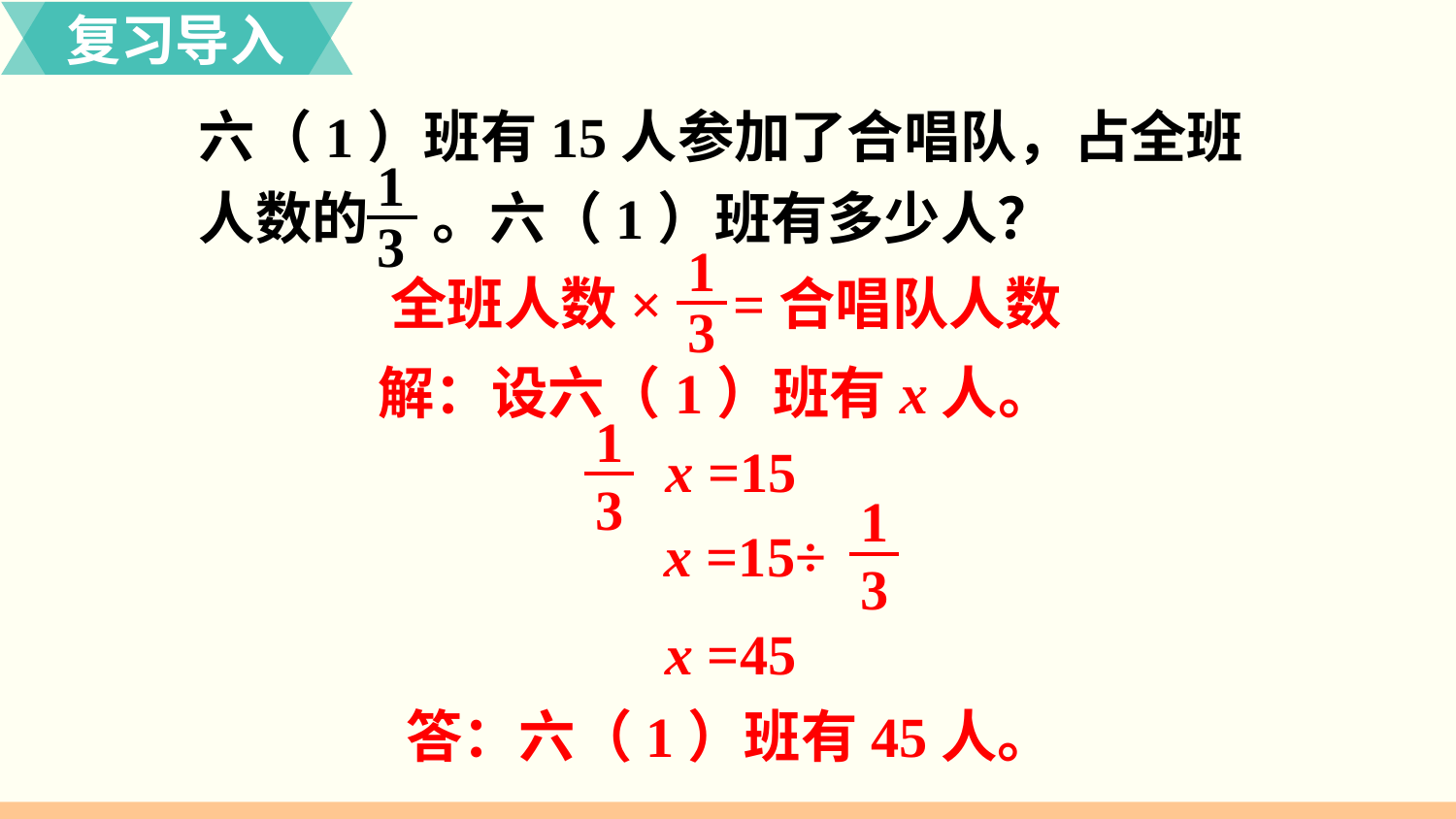

复习导入

    六（1）班有15人参加了合唱队，占全班
    人数的     。六（1）班有多少人？
1
3
1
3
全班人数×     =合唱队人数
解：设六（1）班有x人。
1
3
x =15
1
3
x =15÷
x =45
答：六（1）班有45人。